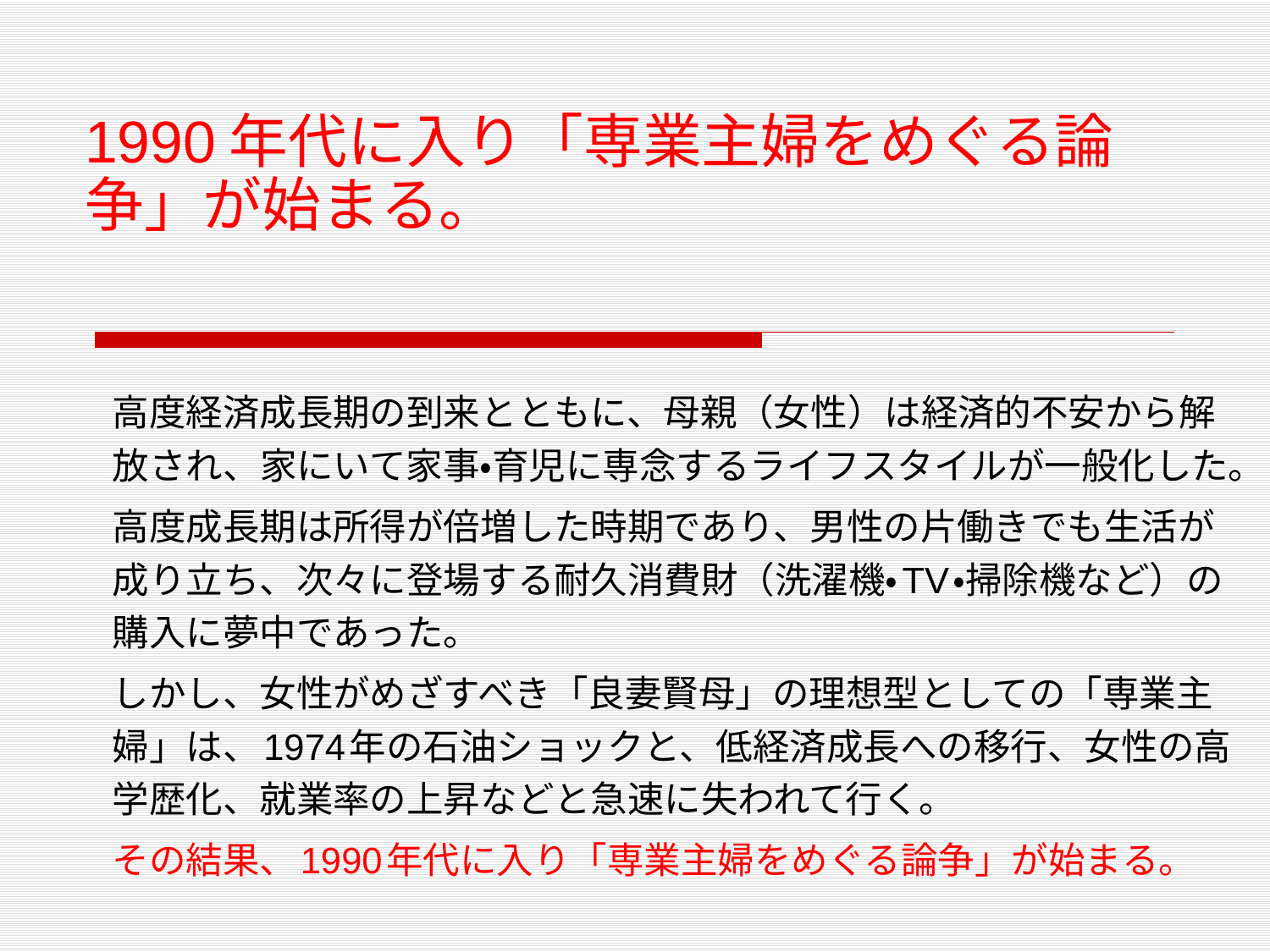

1990年代に入り「専業主婦をめぐる論争」が始まる。
高度経済成長期の到来とともに、母親（女性）は経済的不安から解放され、家にいて家事・育児に専念するライフスタイルが一般化した。
高度成長期は所得が倍増した時期であり、男性の片働きでも生活が成り立ち、次々に登場する耐久消費財（洗濯機・TV・掃除機など）の購入に夢中であった。
しかし、女性がめざすべき「良妻賢母」の理想型としての「専業主婦」は、1974年の石油ショックと、低経済成長への移行、女性の高学歴化、就業率の上昇などと急速に失われて行く。
その結果、1990年代に入り「専業主婦をめぐる論争」が始まる。